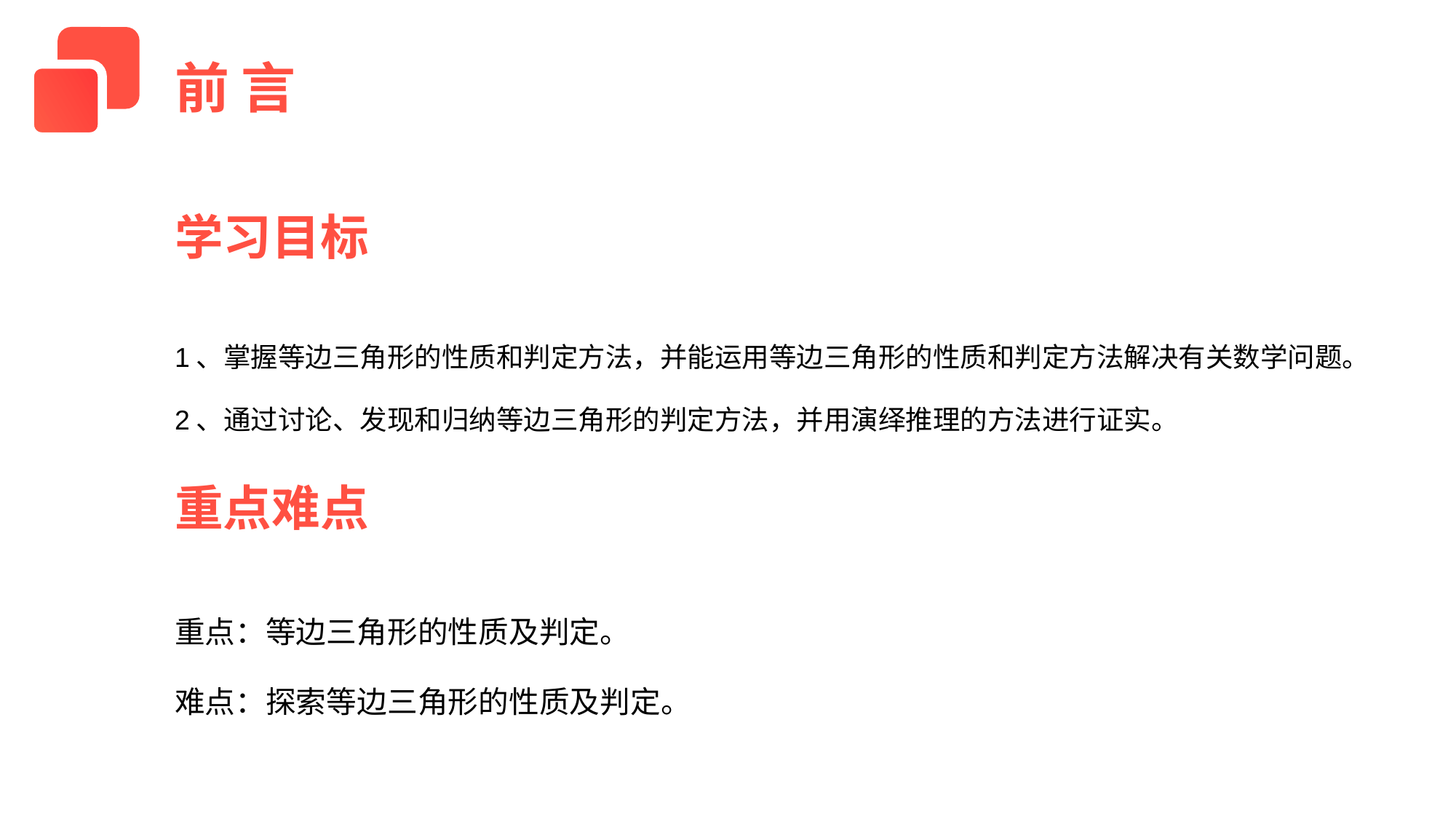

前 言
学习目标
1、掌握等边三角形的性质和判定方法，并能运用等边三角形的性质和判定方法解决有关数学问题。
2、通过讨论、发现和归纳等边三角形的判定方法，并用演绎推理的方法进行证实。
重点难点
重点：等边三角形的性质及判定。
难点：探索等边三角形的性质及判定。